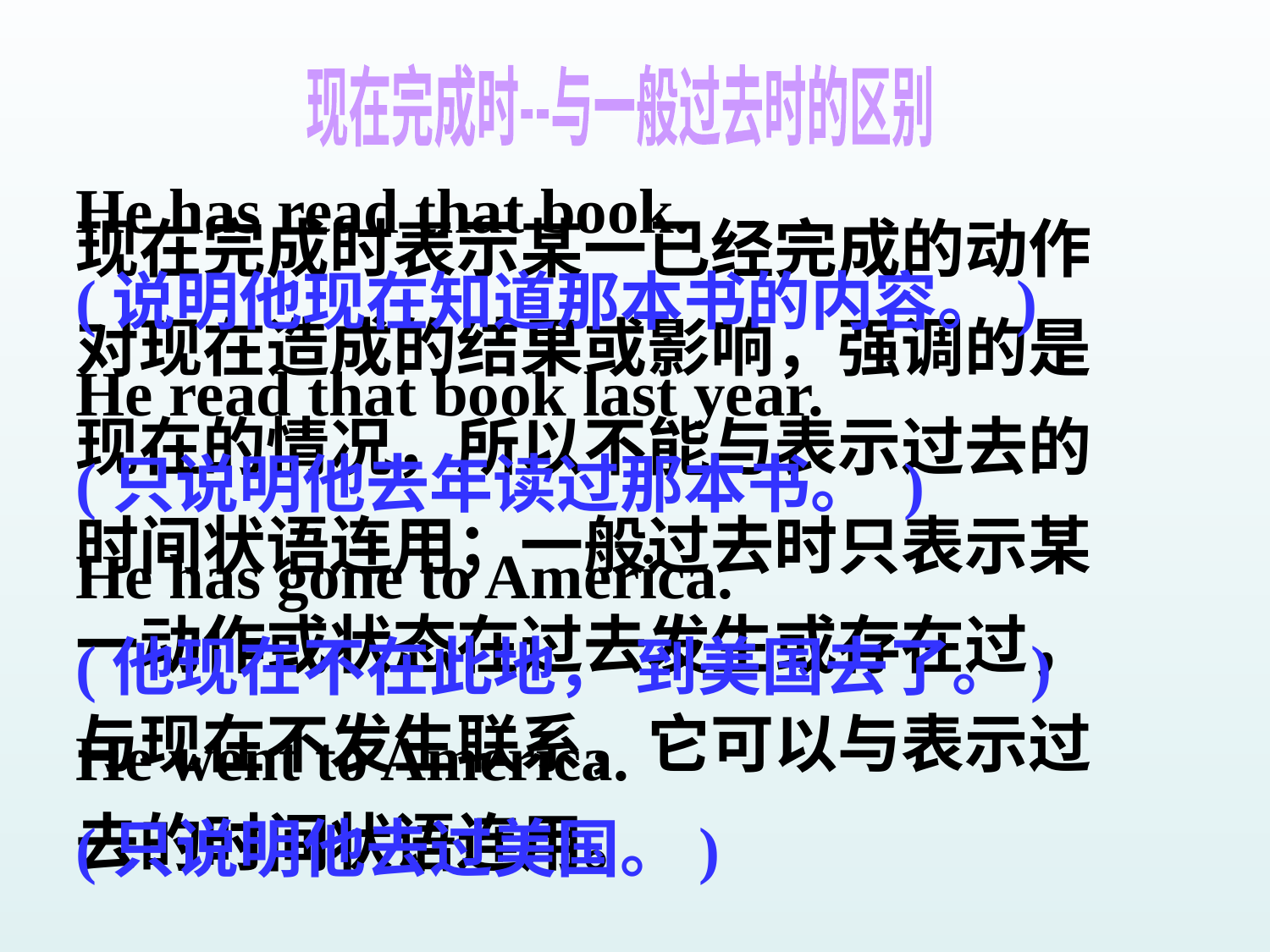

现在完成时--与一般过去时的区别
He has read that book.
(说明他现在知道那本书的内容。)
He read that book last year.
(只说明他去年读过那本书。 )
He has gone to America.
(他现在不在此地， 到美国去了。)
He went to America.
(只说明他去过美国。)
现在完成时表示某一已经完成的动作对现在造成的结果或影响，强调的是现在的情况，所以不能与表示过去的时间状语连用；一般过去时只表示某一动作或状态在过去发生或存在过， 与现在不发生联系，它可以与表示过去的时间状语连用。